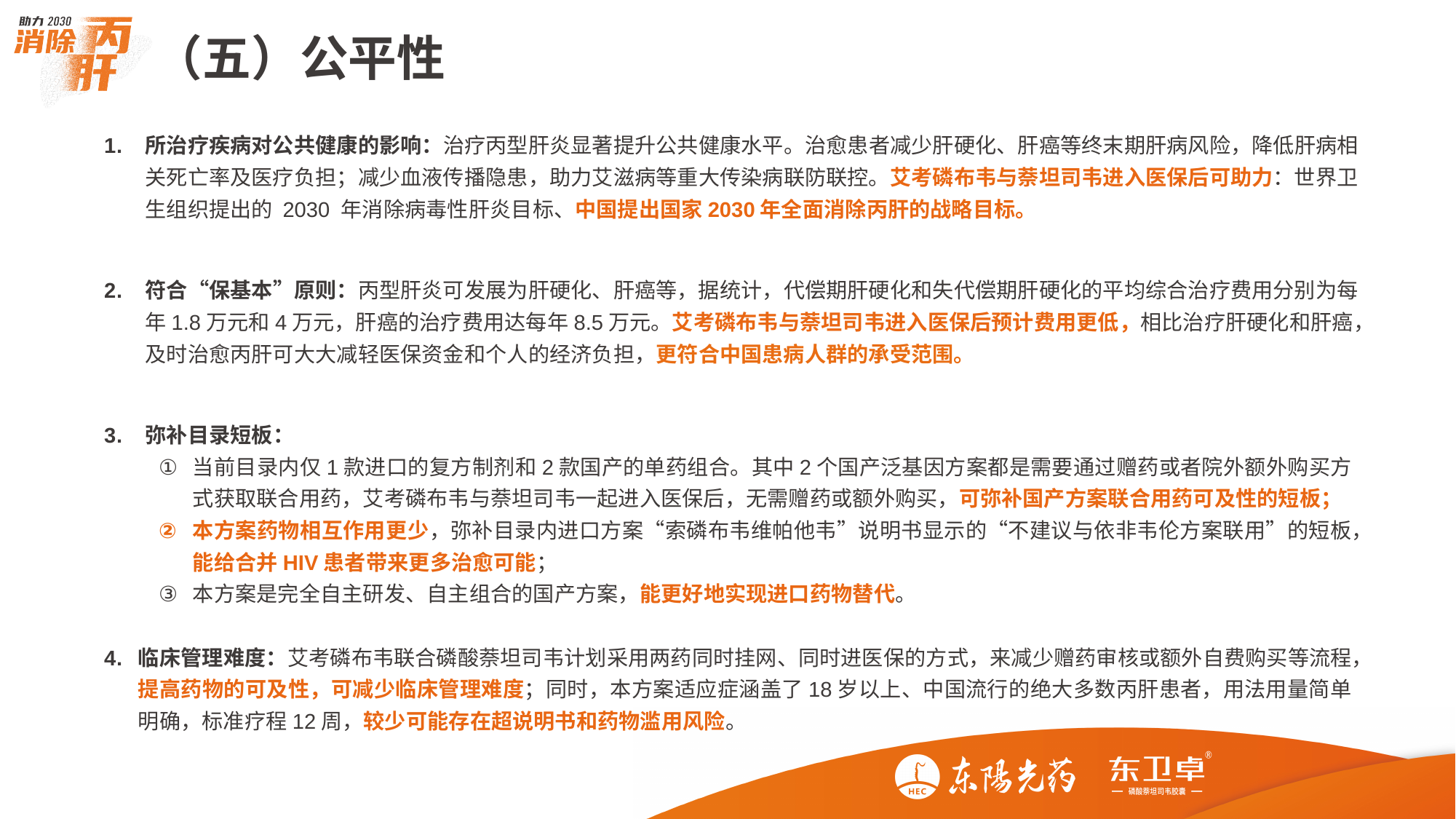

（五）公平性
所治疗疾病对公共健康的影响：治疗丙型肝炎显著提升公共健康水平。治愈患者减少肝硬化、肝癌等终末期肝病风险，降低肝病相关死亡率及医疗负担；减少血液传播隐患，助力艾滋病等重大传染病联防联控。艾考磷布韦与萘坦司韦进入医保后可助力：世界卫生组织提出的 2030 年消除病毒性肝炎目标、中国提出国家2030年全面消除丙肝的战略目标。

符合“保基本”原则：丙型肝炎可发展为肝硬化、肝癌等，据统计，代偿期肝硬化和失代偿期肝硬化的平均综合治疗费用分别为每年1.8万元和4万元，肝癌的治疗费用达每年8.5万元。艾考磷布韦与萘坦司韦进入医保后预计费用更低，相比治疗肝硬化和肝癌，及时治愈丙肝可大大减轻医保资金和个人的经济负担，更符合中国患病人群的承受范围。

弥补目录短板：
当前目录内仅1款进口的复方制剂和2款国产的单药组合。其中2个国产泛基因方案都是需要通过赠药或者院外额外购买方式获取联合用药，艾考磷布韦与萘坦司韦一起进入医保后，无需赠药或额外购买，可弥补国产方案联合用药可及性的短板；
本方案药物相互作用更少，弥补目录内进口方案“索磷布韦维帕他韦”说明书显示的“不建议与依非韦伦方案联用”的短板，能给合并HIV患者带来更多治愈可能；
本方案是完全自主研发、自主组合的国产方案，能更好地实现进口药物替代。

临床管理难度：艾考磷布韦联合磷酸萘坦司韦计划采用两药同时挂网、同时进医保的方式，来减少赠药审核或额外自费购买等流程，提高药物的可及性，可减少临床管理难度；同时，本方案适应症涵盖了18岁以上、中国流行的绝大多数丙肝患者，用法用量简单明确，标准疗程12周，较少可能存在超说明书和药物滥用风险。